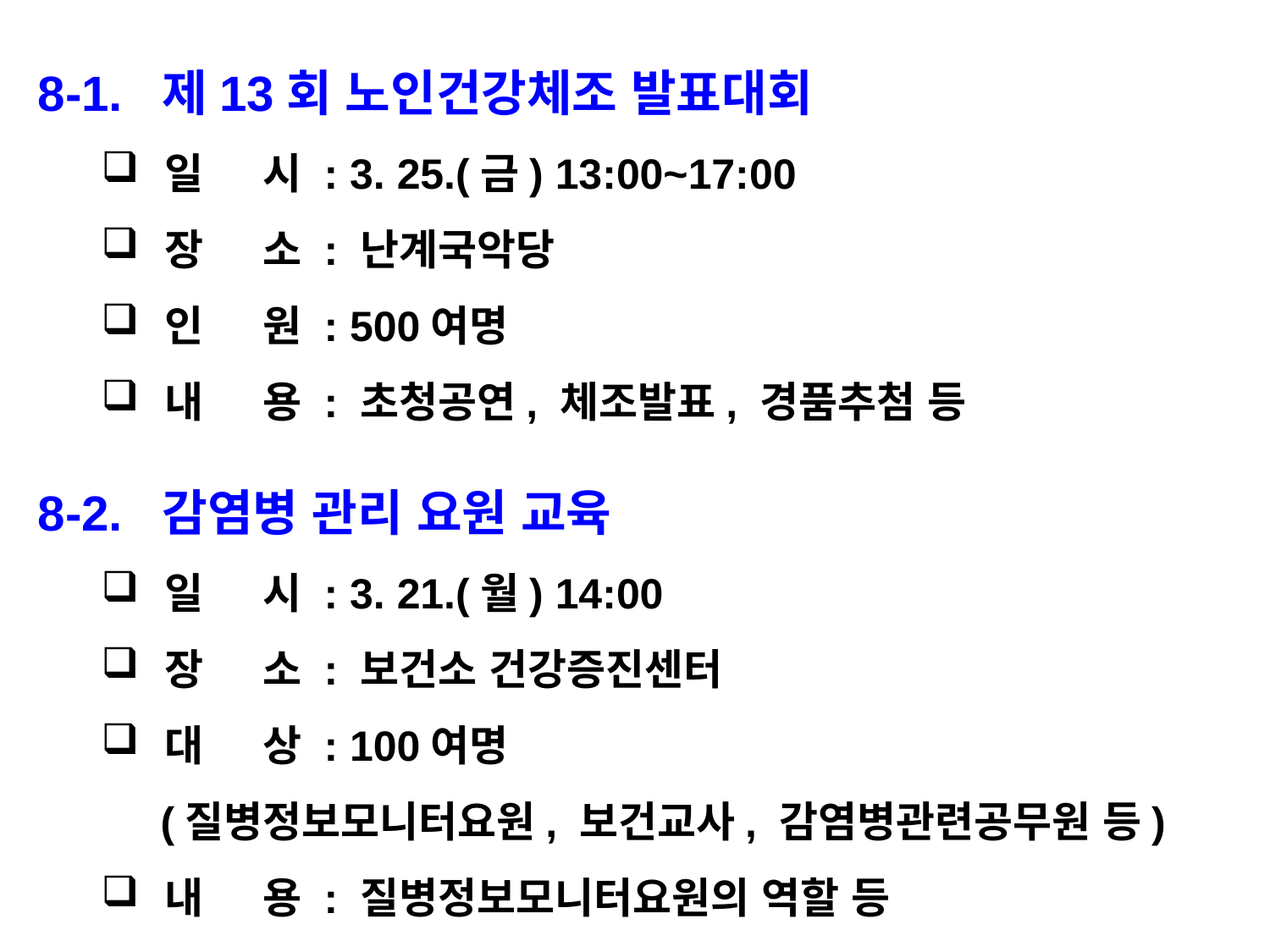

8-1.  제13회 노인건강체조 발표대회
일     시 : 3. 25.(금) 13:00~17:00
장     소 : 난계국악당
인     원 : 500여명
내     용 : 초청공연, 체조발표, 경품추첨 등

8-2.  감염병 관리 요원 교육
일     시 : 3. 21.(월) 14:00
장     소 : 보건소 건강증진센터
대     상 : 100여명
     (질병정보모니터요원, 보건교사, 감염병관련공무원 등)
내     용 : 질병정보모니터요원의 역할 등